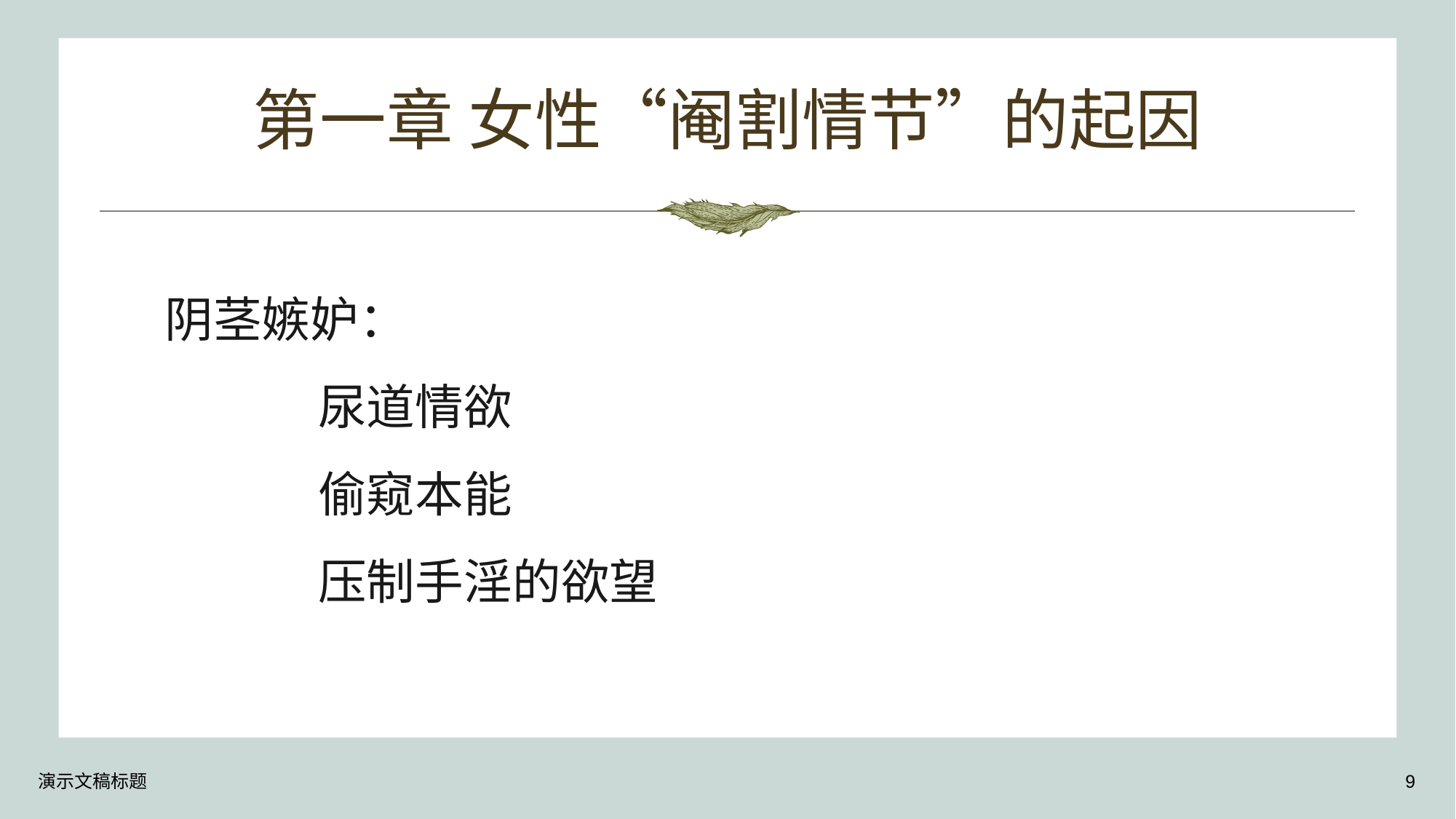

# 第一章 女性“阉割情节”的起因
阴茎嫉妒：
             尿道情欲
             偷窥本能
             压制手淫的欲望
演示文稿标题
9